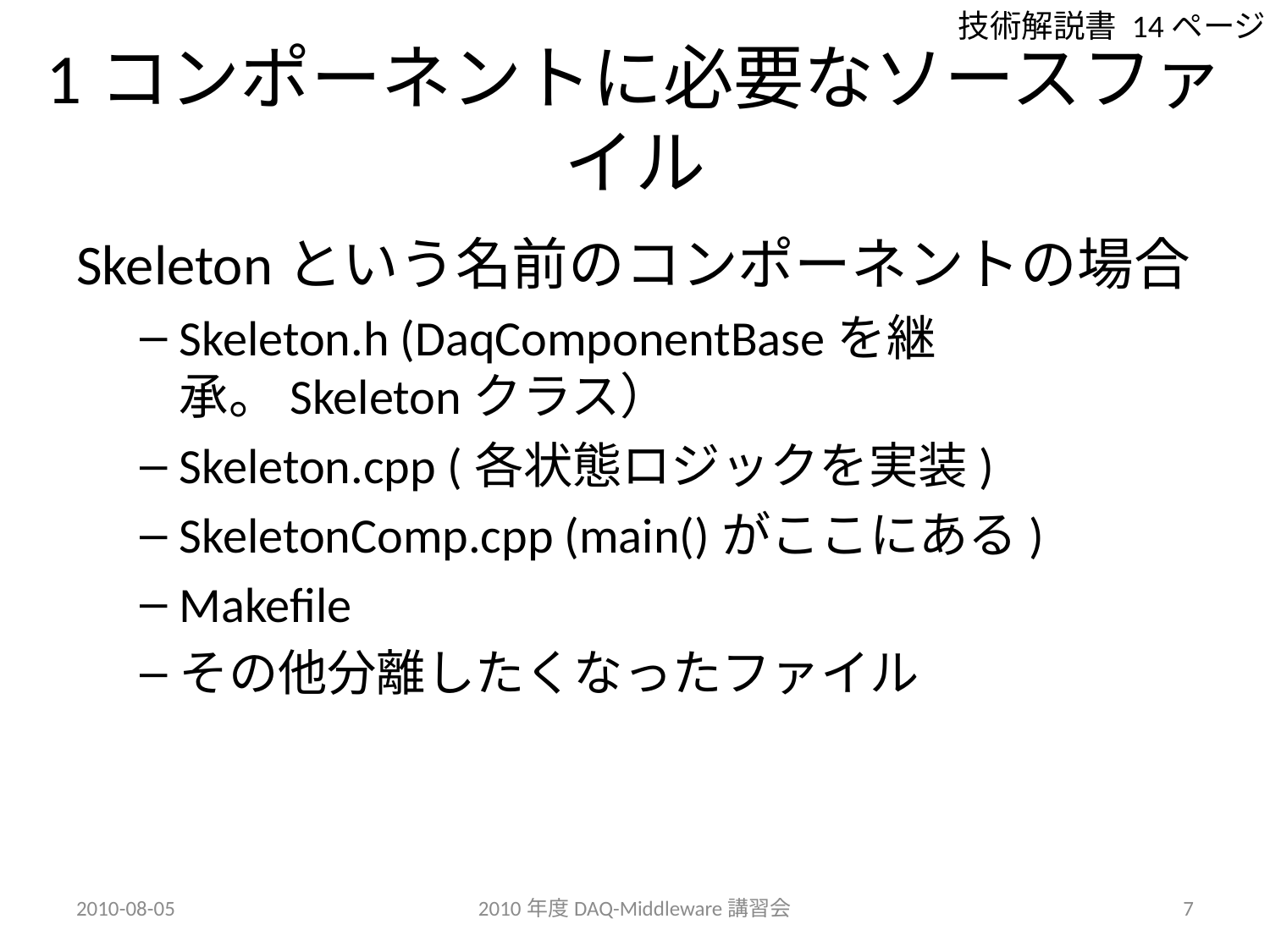

技術解説書 14ページ
# 1コンポーネントに必要なソースファイル
Skeletonという名前のコンポーネントの場合
Skeleton.h (DaqComponentBaseを継承。Skeletonクラス）
Skeleton.cpp (各状態ロジックを実装)
SkeletonComp.cpp (main()がここにある)
Makefile
その他分離したくなったファイル
2010-08-05
2010年度DAQ-Middleware講習会
7